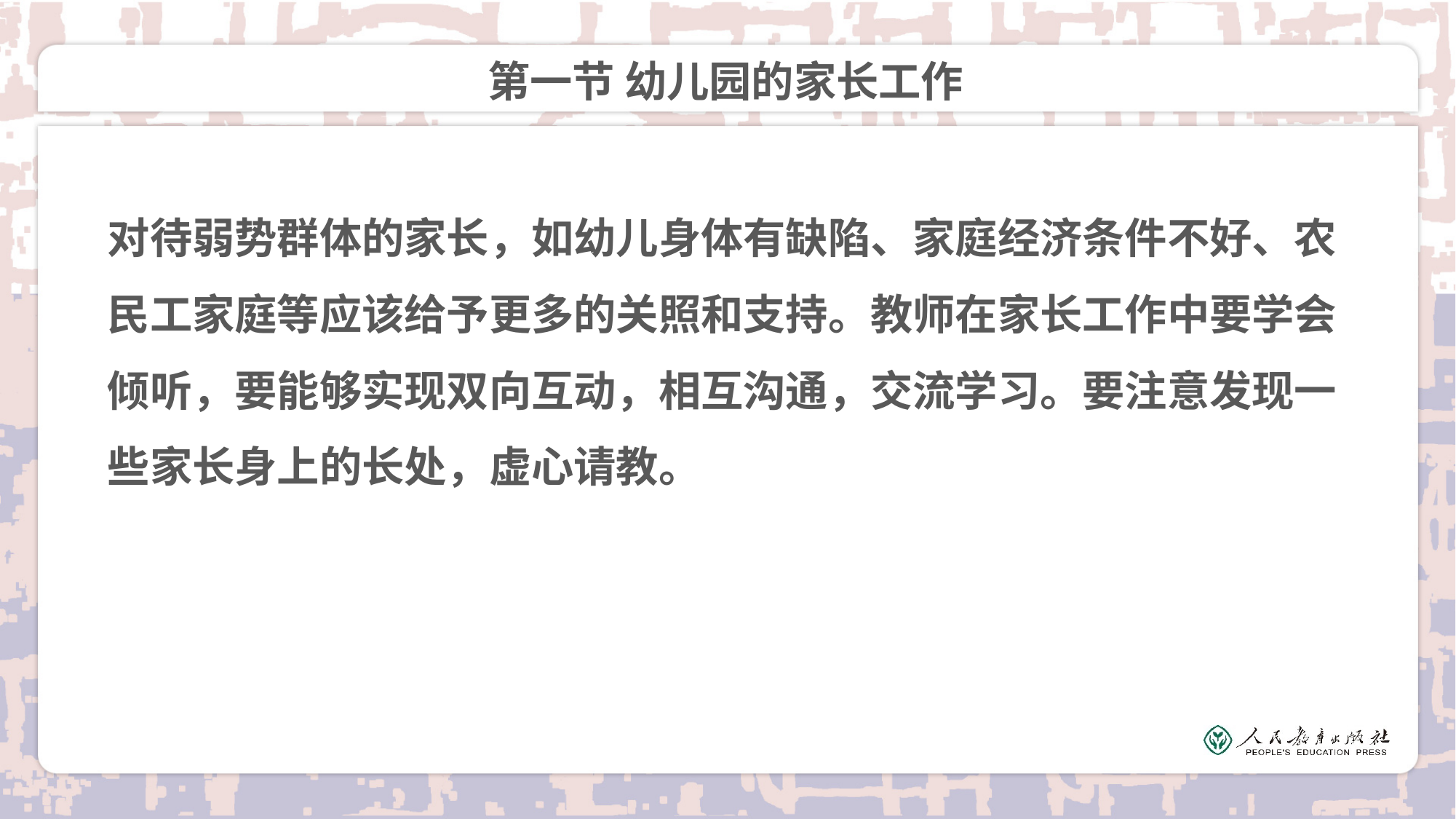

# 第一节 幼儿园的家长工作
对待弱势群体的家长，如幼儿身体有缺陷、家庭经济条件不好、农民工家庭等应该给予更多的关照和支持。教师在家长工作中要学会倾听，要能够实现双向互动，相互沟通，交流学习。要注意发现一些家长身上的长处，虚心请教。